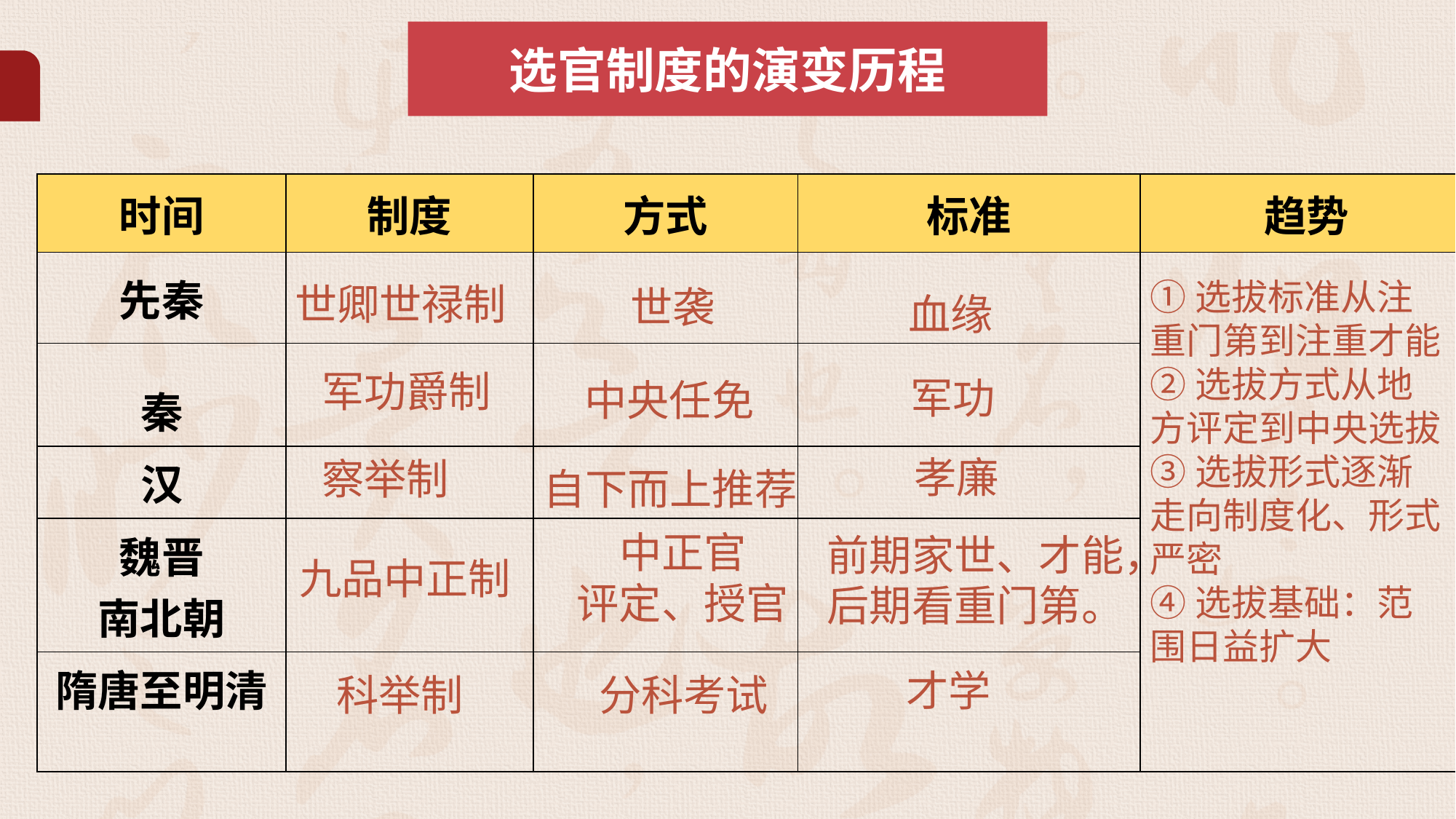

选官制度的演变历程

| 时间 | 制度 | 方式 | 标准 | 趋势 |
| --- | --- | --- | --- | --- |
| 先秦 |  |  |  |  |
| 秦 |  |  |  |  |
| 汉 |  |  |  |  |
| 魏晋 南北朝 |  |  |  |  |
| 隋唐至明清 |  |  |  |  |

①选拔标准从注重门第到注重才能
②选拔方式从地方评定到中央选拔
③选拔形式逐渐走向制度化、形式严密
④选拔基础：范围日益扩大

世卿世禄制
世袭
血缘
军功爵制
军功
中央任免
孝廉
察举制
自下而上推荐
中正官
评定、授官
前期家世、才能，后期看重门第。
九品中正制
才学
科举制
分科考试